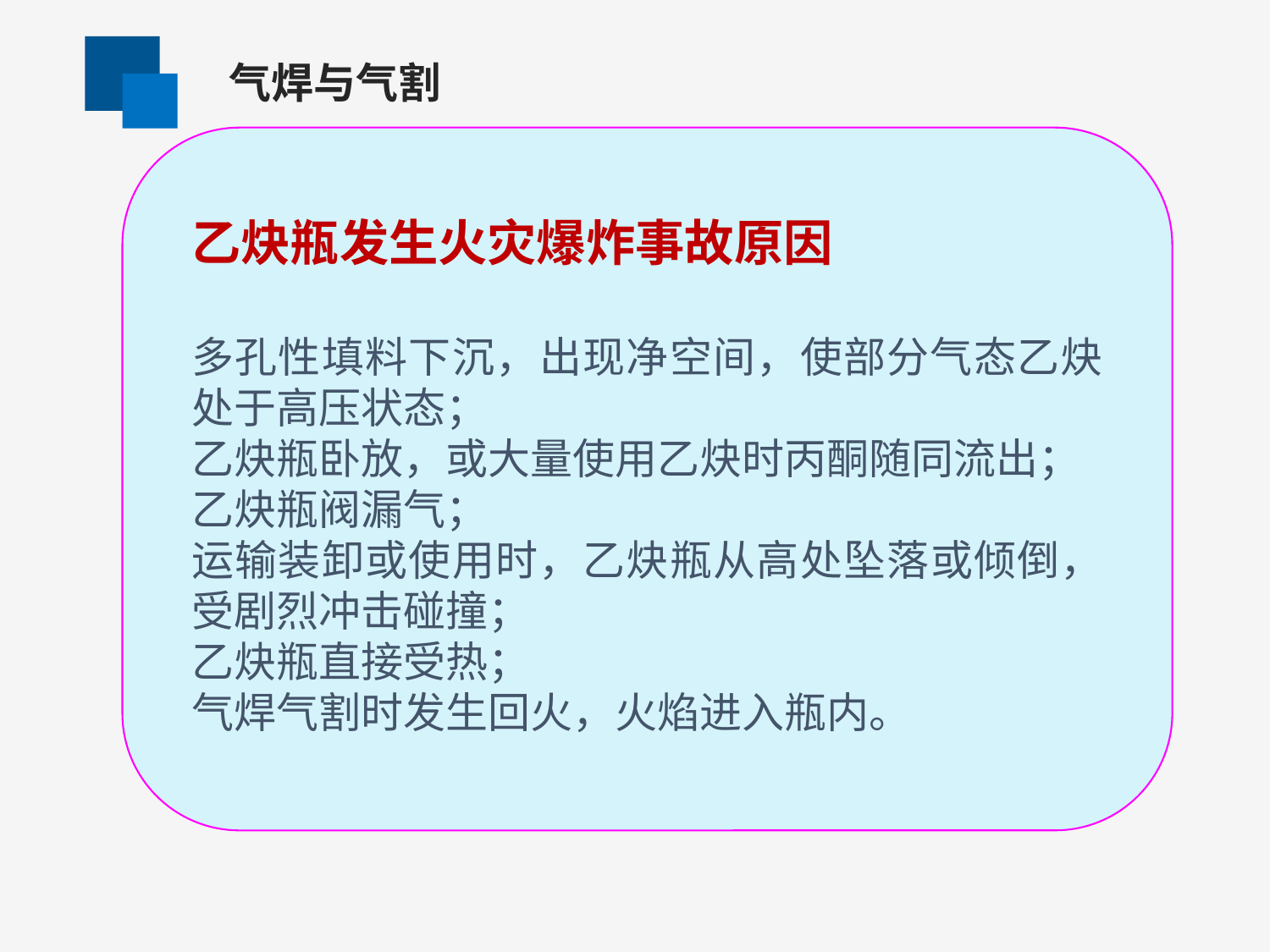

气焊与气割

乙炔瓶发生火灾爆炸事故原因

多孔性填料下沉，出现净空间，使部分气态乙炔处于高压状态；
乙炔瓶卧放，或大量使用乙炔时丙酮随同流出；
乙炔瓶阀漏气；
运输装卸或使用时，乙炔瓶从高处坠落或倾倒，受剧烈冲击碰撞；
乙炔瓶直接受热；
气焊气割时发生回火，火焰进入瓶内。